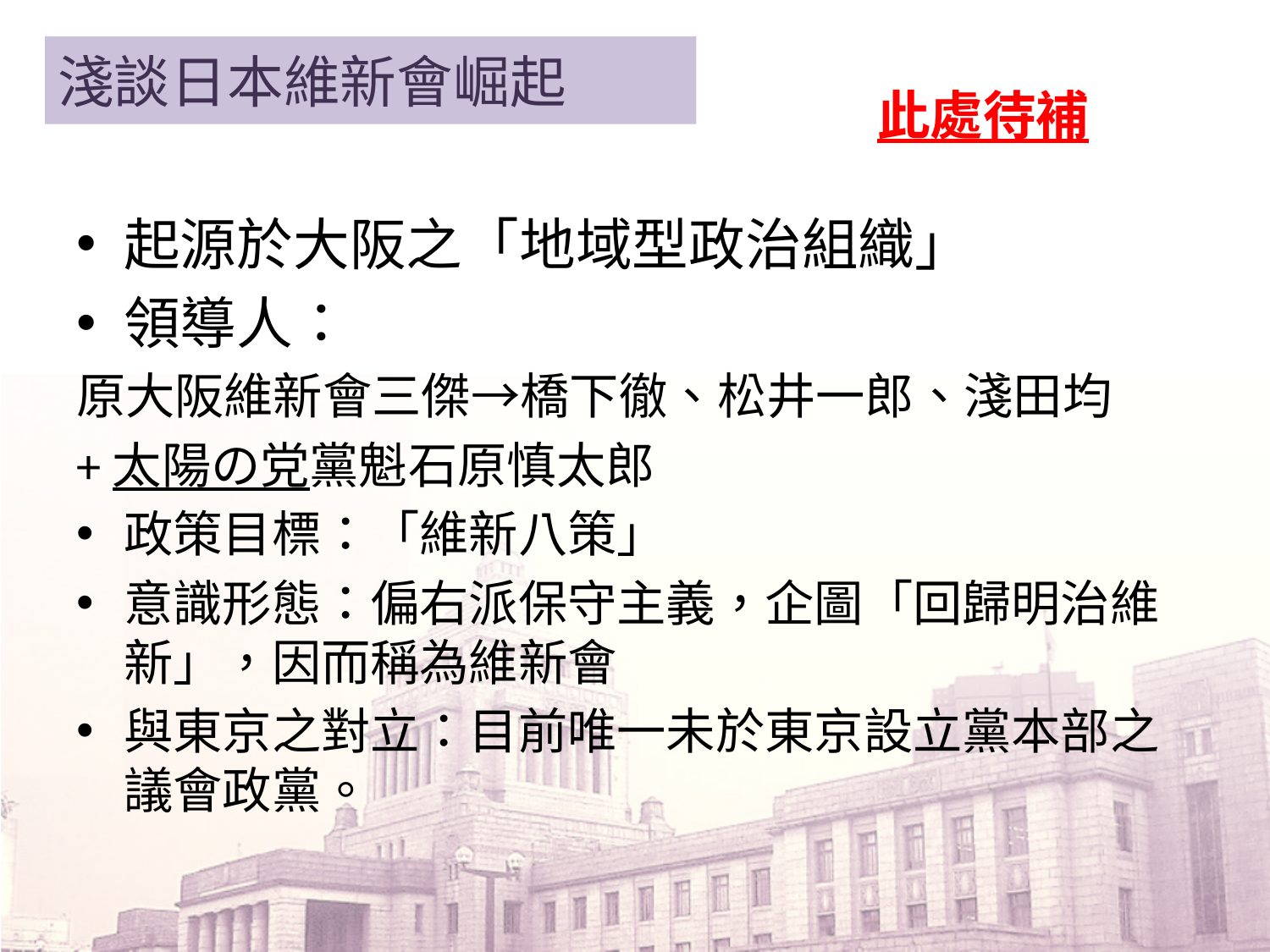

淺談日本維新會崛起
此處待補
起源於大阪之「地域型政治組織」
領導人：
原大阪維新會三傑→橋下徹、松井一郎、淺田均
+太陽の党黨魁石原慎太郎
政策目標：「維新八策」
意識形態：偏右派保守主義，企圖「回歸明治維新」，因而稱為維新會
與東京之對立：目前唯一未於東京設立黨本部之議會政黨。